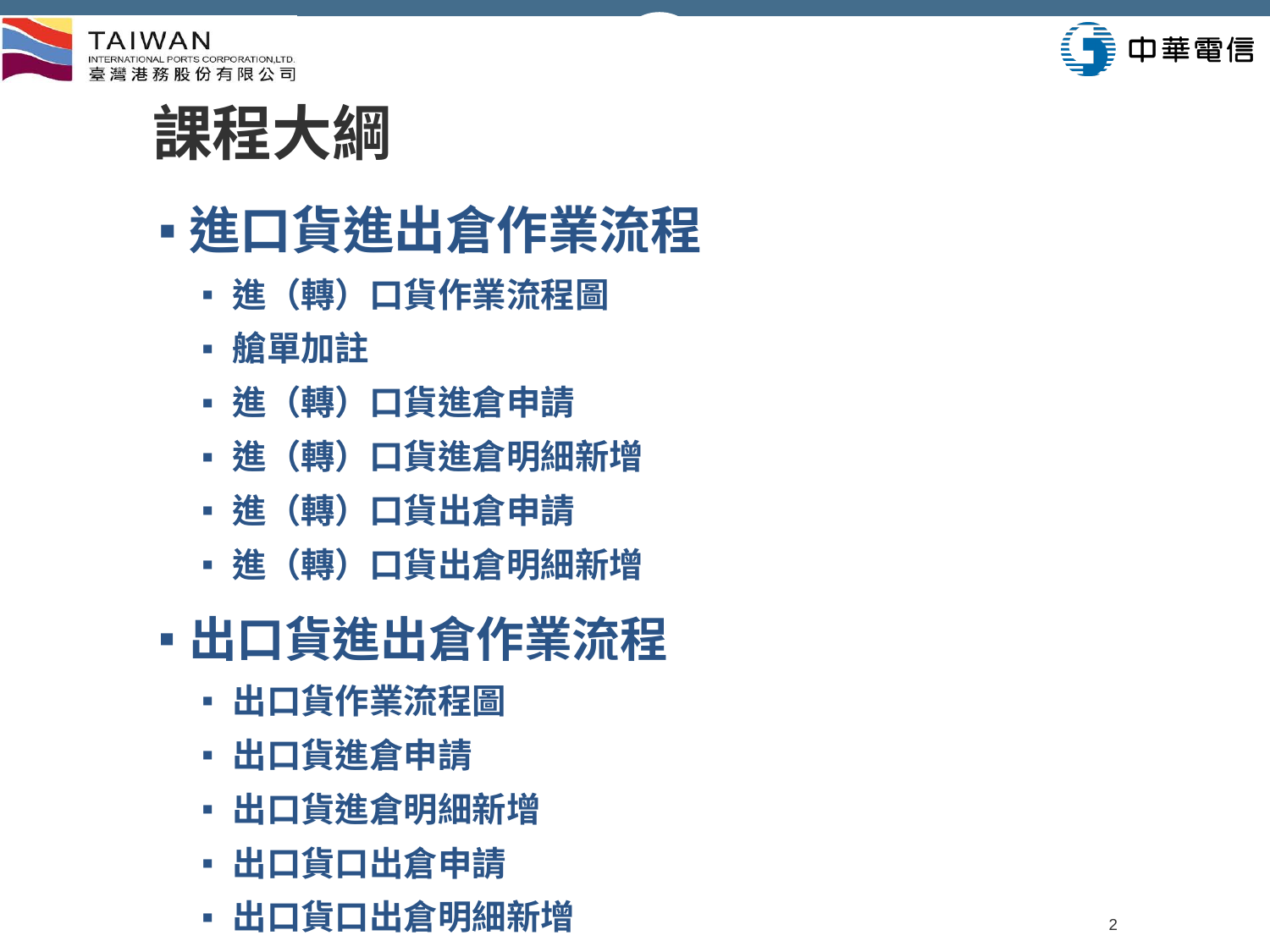

# 課程大綱
進口貨進出倉作業流程
進（轉）口貨作業流程圖
艙單加註
進（轉）口貨進倉申請
進（轉）口貨進倉明細新增
進（轉）口貨出倉申請
進（轉）口貨出倉明細新增
出口貨進出倉作業流程
出口貨作業流程圖
出口貨進倉申請
出口貨進倉明細新增
出口貨口出倉申請
出口貨口出倉明細新增
2